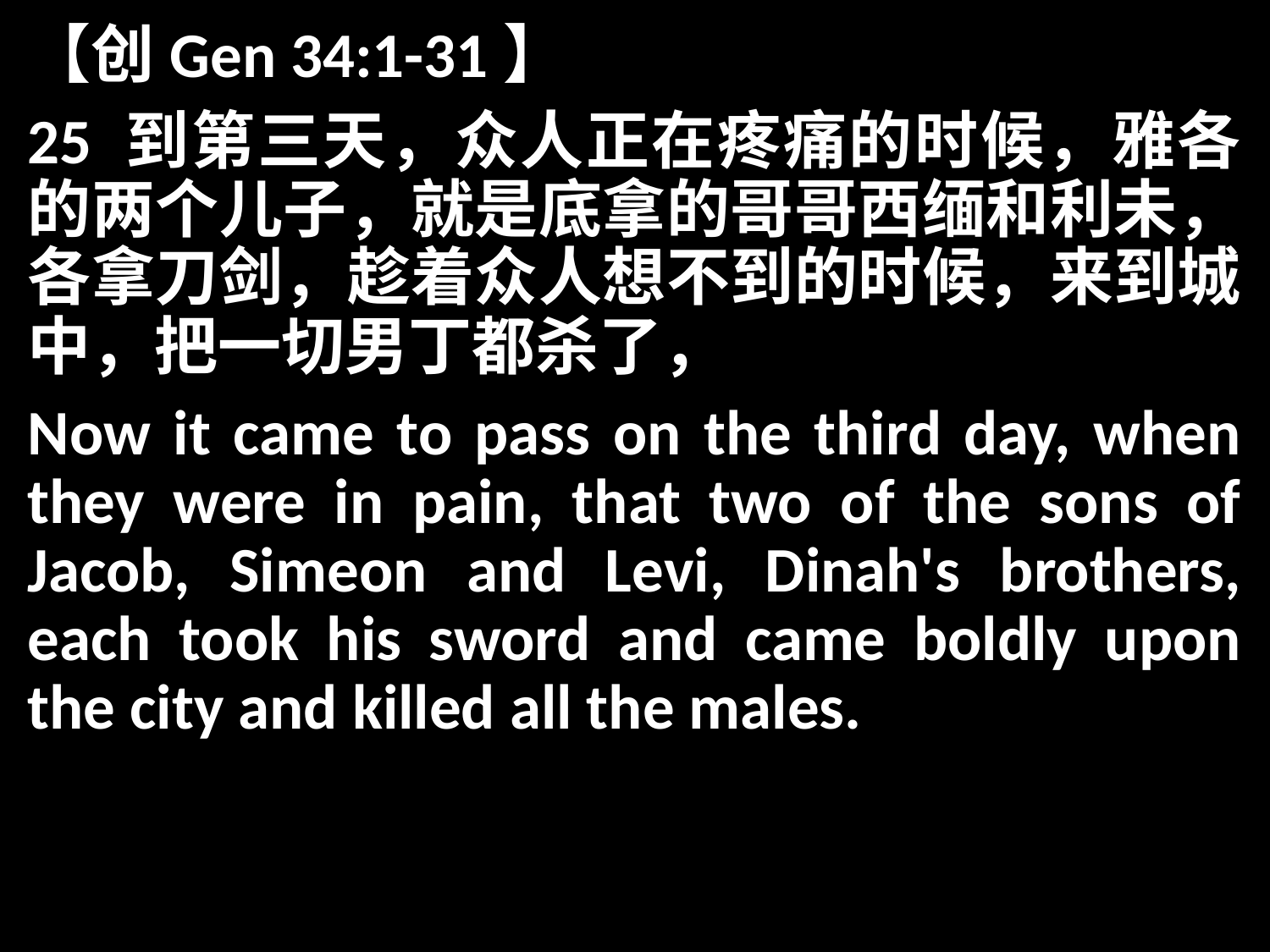

【创Gen 34:1-31】
25 到第三天，众人正在疼痛的时候，雅各的两个儿子，就是底拿的哥哥西缅和利未，各拿刀剑，趁着众人想不到的时候，来到城中，把一切男丁都杀了，
Now it came to pass on the third day, when they were in pain, that two of the sons of Jacob, Simeon and Levi, Dinah's brothers, each took his sword and came boldly upon the city and killed all the males.